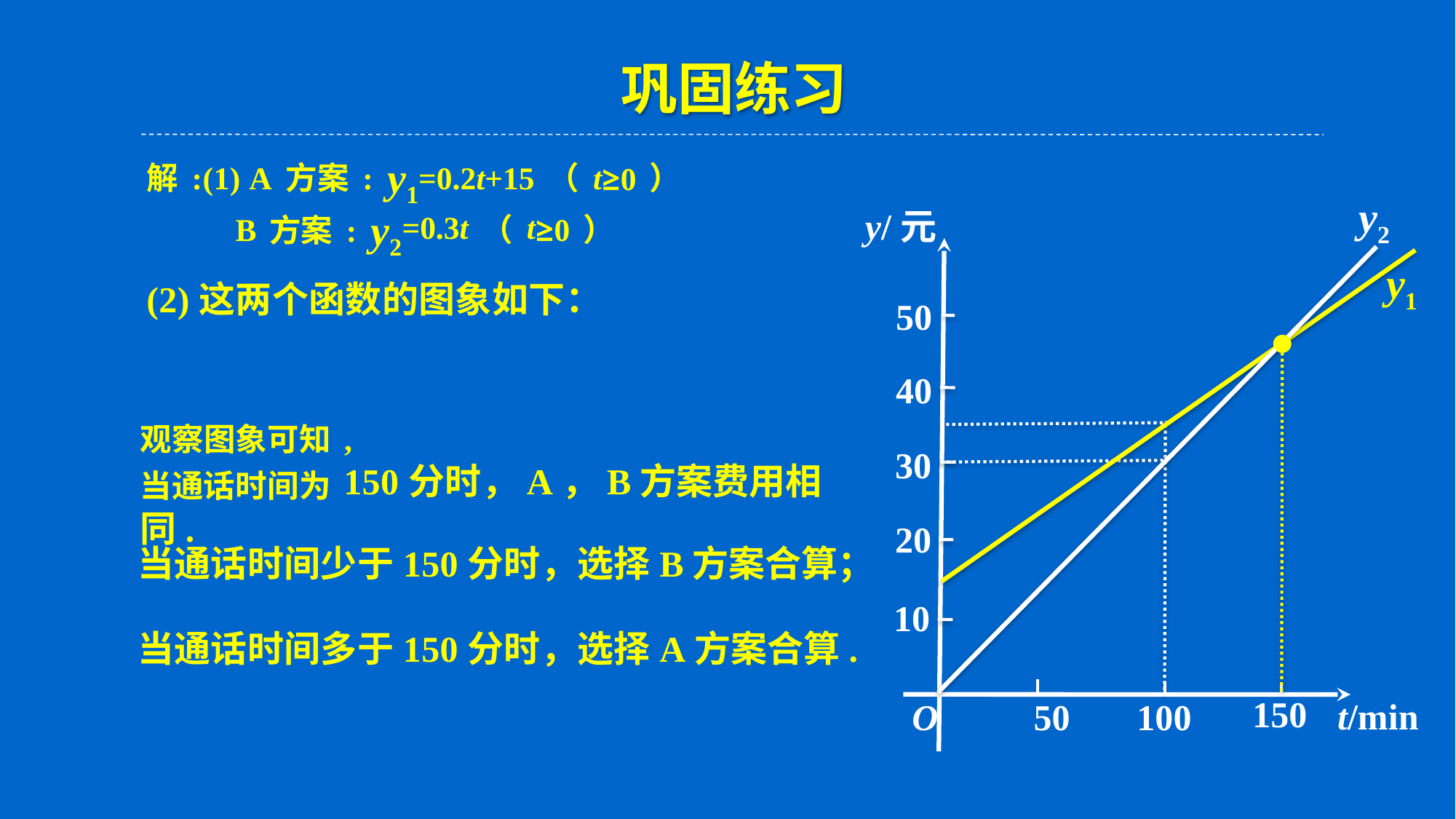

巩固练习
解:(1) A方案: y1=0.2t+15（t≥0）
           B方案: y2=0.3t（t≥0）
y2
y/元

50
40
30
20
10

150
50
100
t/min
O

y1
(2)这两个函数的图象如下：

观察图象可知,
当通话时间为150分时，A，B方案费用相同.
当通话时间少于150分时，选择B方案合算；

当通话时间多于150分时，选择A方案合算.